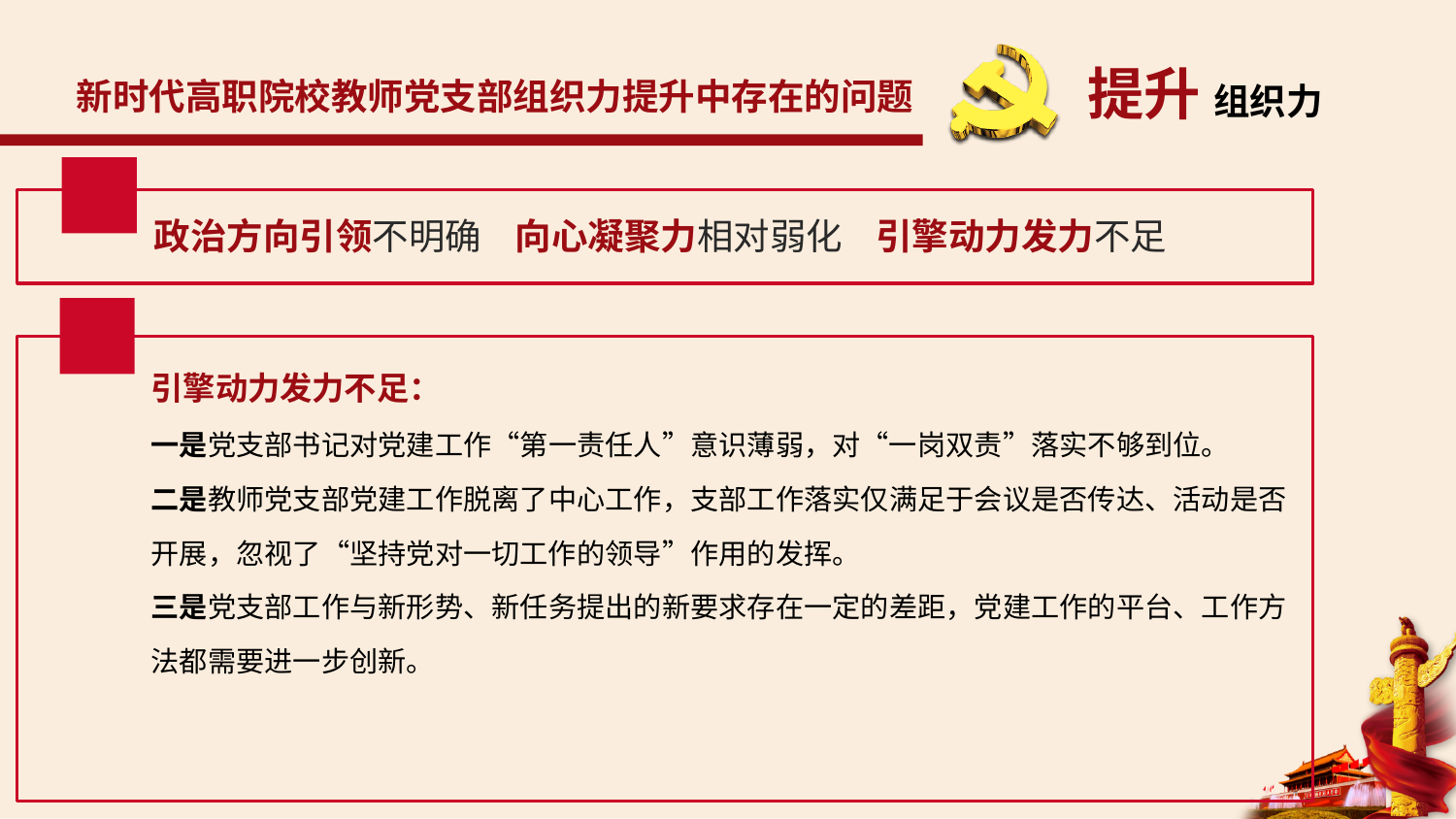

新时代高职院校教师党支部组织力提升中存在的问题

政治方向引领不明确    向心凝聚力相对弱化    引擎动力发力不足

引擎动力发力不足：
一是党支部书记对党建工作“第一责任人”意识薄弱，对“一岗双责”落实不够到位。
二是教师党支部党建工作脱离了中心工作，支部工作落实仅满足于会议是否传达、活动是否开展，忽视了“坚持党对一切工作的领导”作用的发挥。
三是党支部工作与新形势、新任务提出的新要求存在一定的差距，党建工作的平台、工作方法都需要进一步创新。